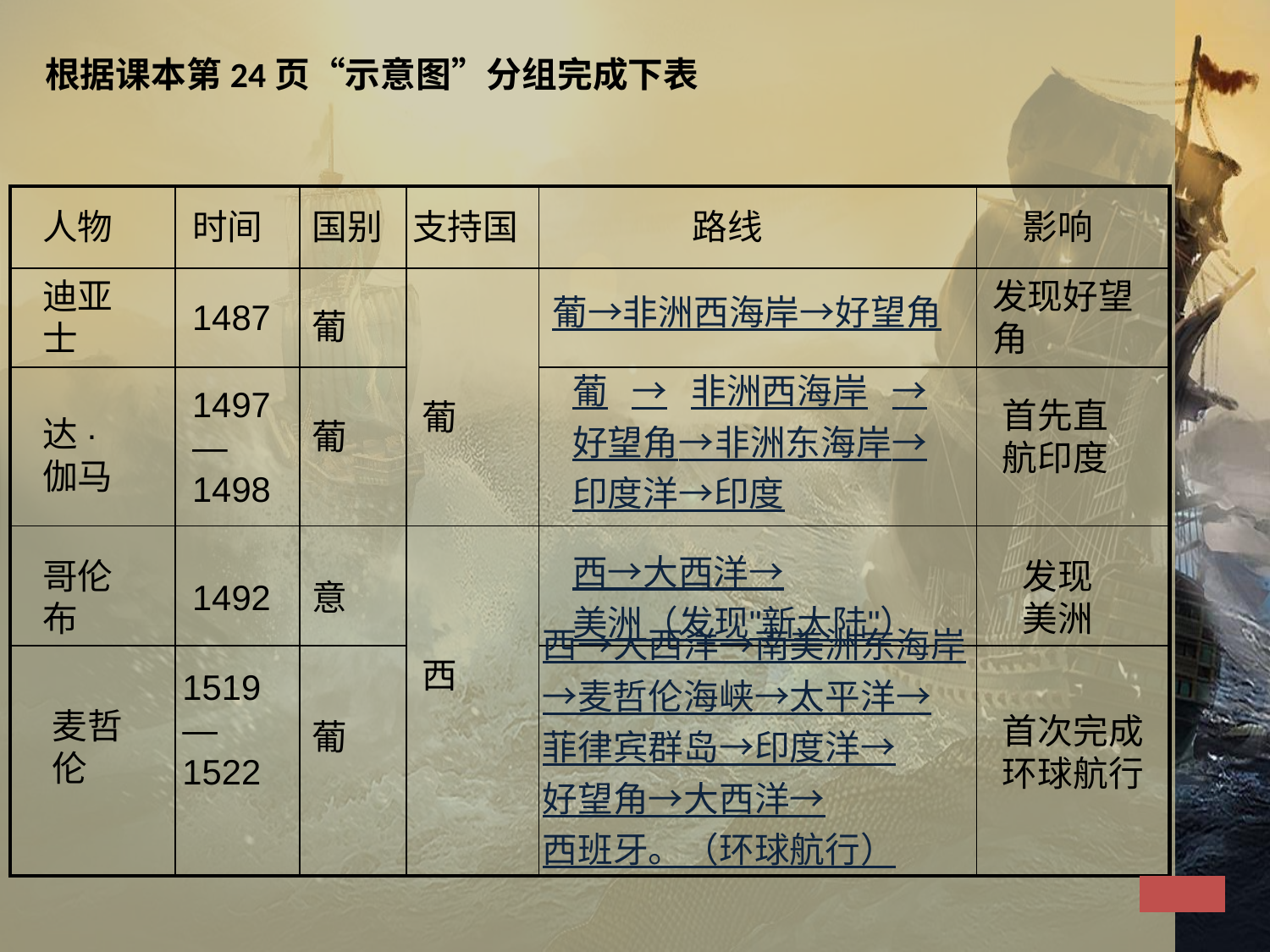

根据课本第24页“示意图”分组完成下表
|  |  |  |  |  |  |
| --- | --- | --- | --- | --- | --- |
|  |  |  |  |  |  |
|  |  |  |  |  |  |
|  |  |  |  |  |  |
|  |  |  |  |  |  |
人物
时间
国别
支持国
路线
影响
迪亚士
1487
葡→非洲西海岸→好望角
发现好望角
葡
葡
葡→非洲西海岸→好望角→非洲东海岸→印度洋→印度
首先直航印度
1497—1498
葡
达·伽马
西→大西洋→美洲（发现"新大陆"）
哥伦布
1492
意
发现美洲
西→大西洋→南美洲东海岸→麦哲伦海峡→太平洋→菲律宾群岛→印度洋→好望角→大西洋→西班牙。（环球航行）
西
首次完成环球航行
1519—1522
葡
麦哲伦